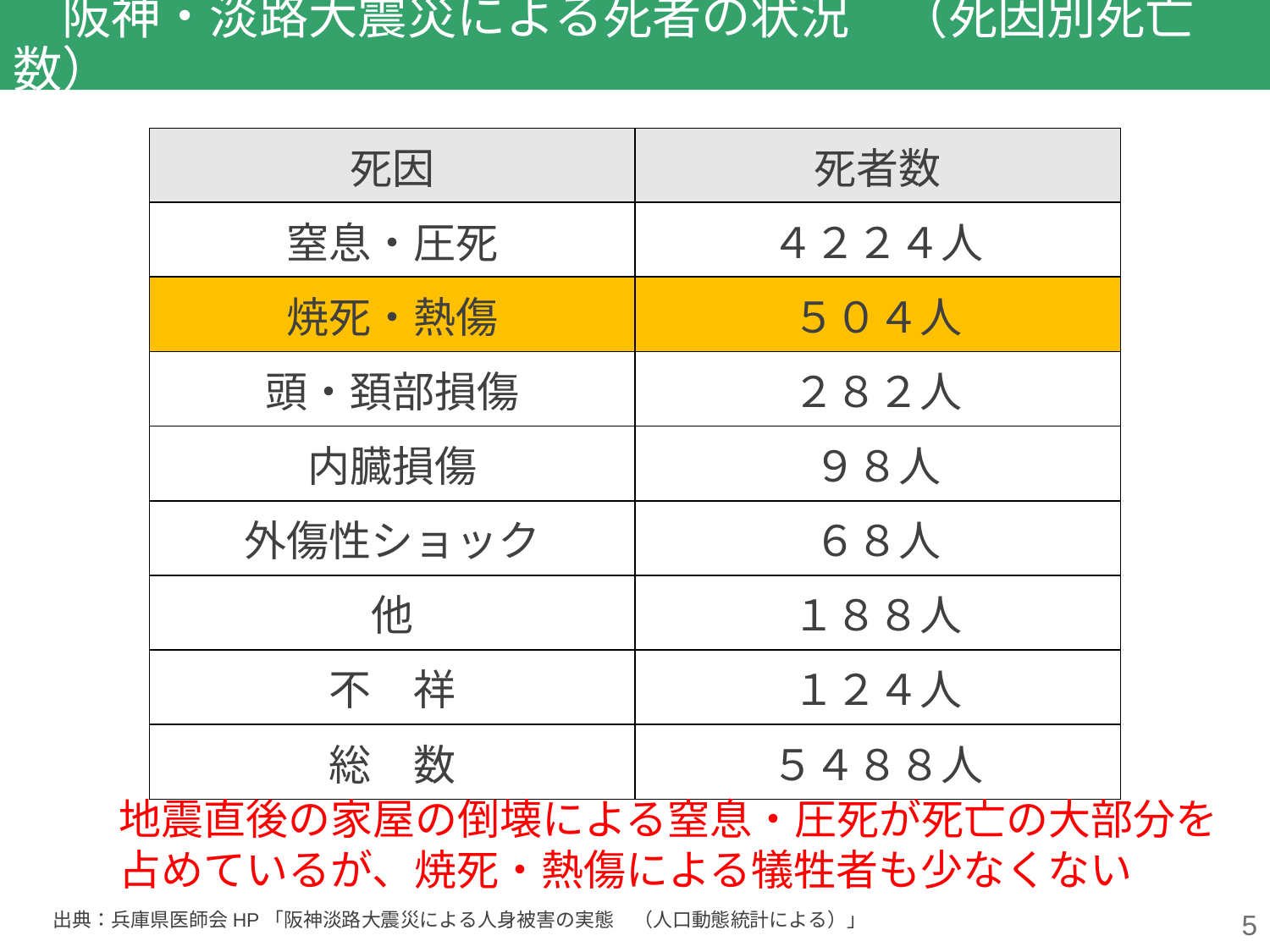

# 阪神・淡路大震災による死者の状況　（死因別死亡数）
| 死因 | 死者数 |
| --- | --- |
| 窒息・圧死 | ４２２４人 |
| 焼死・熱傷 | ５０４人 |
| 頭・頚部損傷 | ２８２人 |
| 内臓損傷 | ９８人 |
| 外傷性ショック | ６８人 |
| 他 | １８８人 |
| 不　祥 | １２４人 |
| 総　数 | ５４８８人 |
地震直後の家屋の倒壊による窒息・圧死が死亡の大部分を
占めているが、焼死・熱傷による犠牲者も少なくない
5
出典：兵庫県医師会HP「阪神淡路大震災による人身被害の実態　（人口動態統計による）」